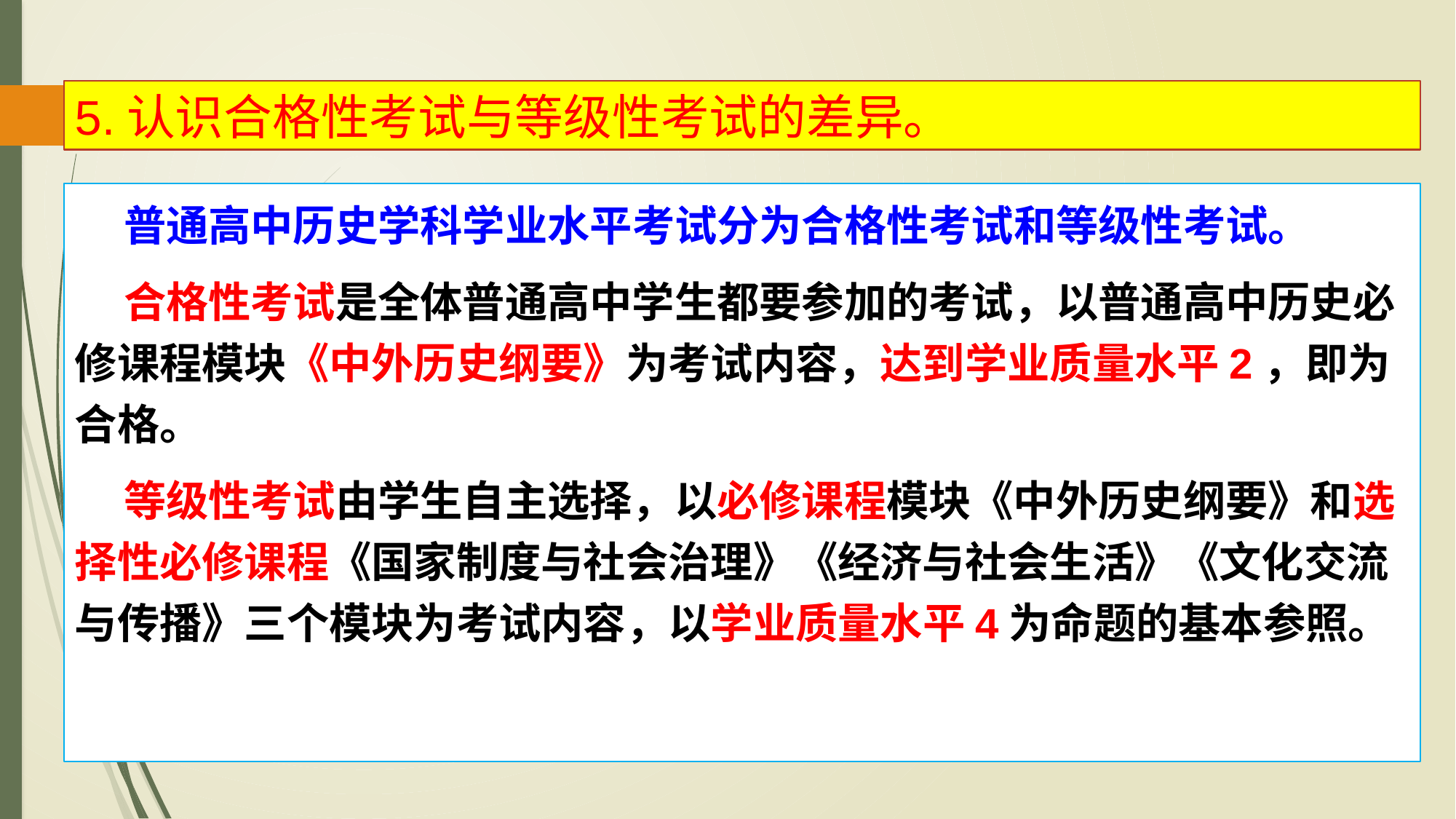

5.认识合格性考试与等级性考试的差异。
    普通高中历史学科学业水平考试分为合格性考试和等级性考试。
    合格性考试是全体普通高中学生都要参加的考试，以普通高中历史必修课程模块《中外历史纲要》为考试内容，达到学业质量水平2，即为合格。
    等级性考试由学生自主选择，以必修课程模块《中外历史纲要》和选择性必修课程《国家制度与社会治理》《经济与社会生活》《文化交流与传播》三个模块为考试内容，以学业质量水平4为命题的基本参照。